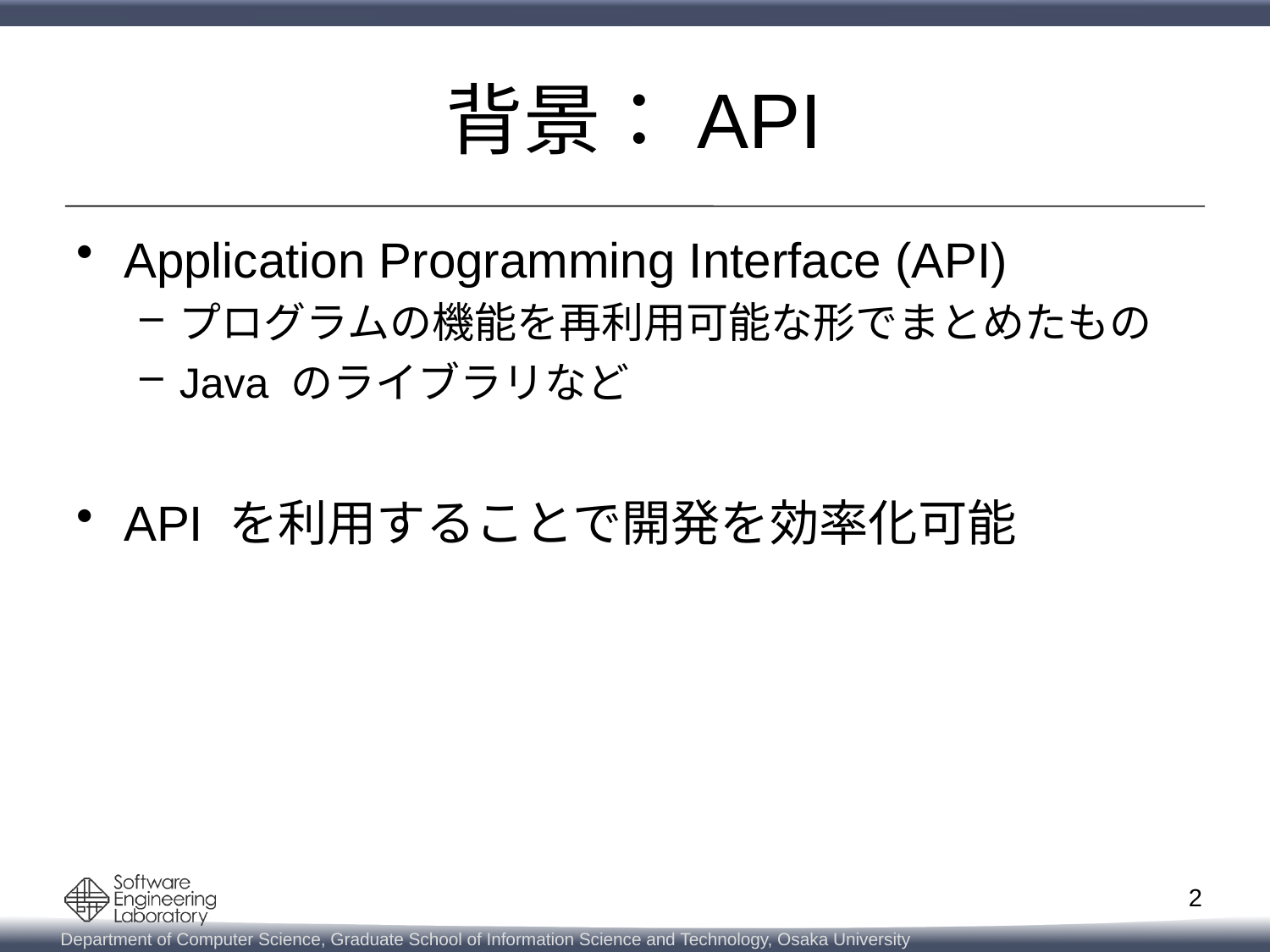

# 背景：API
Application Programming Interface (API)
プログラムの機能を再利用可能な形でまとめたもの
Java のライブラリなど

API を利用することで開発を効率化可能

2